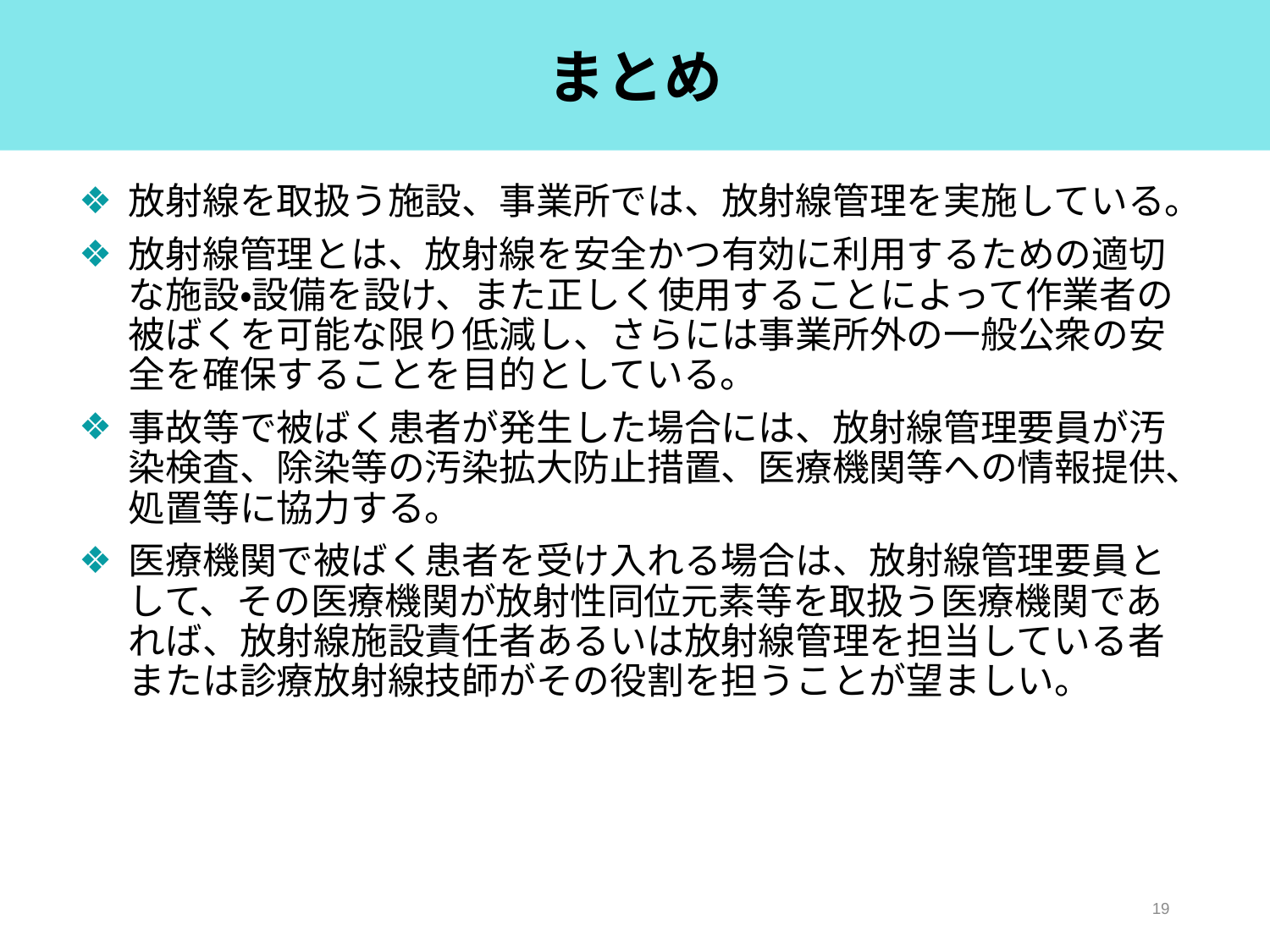

# まとめ
放射線を取扱う施設、事業所では、放射線管理を実施している。
放射線管理とは、放射線を安全かつ有効に利用するための適切な施設・設備を設け、また正しく使用することによって作業者の被ばくを可能な限り低減し、さらには事業所外の一般公衆の安全を確保することを目的としている。
事故等で被ばく患者が発生した場合には、放射線管理要員が汚染検査、除染等の汚染拡大防止措置、医療機関等への情報提供、処置等に協力する。
医療機関で被ばく患者を受け入れる場合は、放射線管理要員として、その医療機関が放射性同位元素等を取扱う医療機関であれば、放射線施設責任者あるいは放射線管理を担当している者または診療放射線技師がその役割を担うことが望ましい。
19